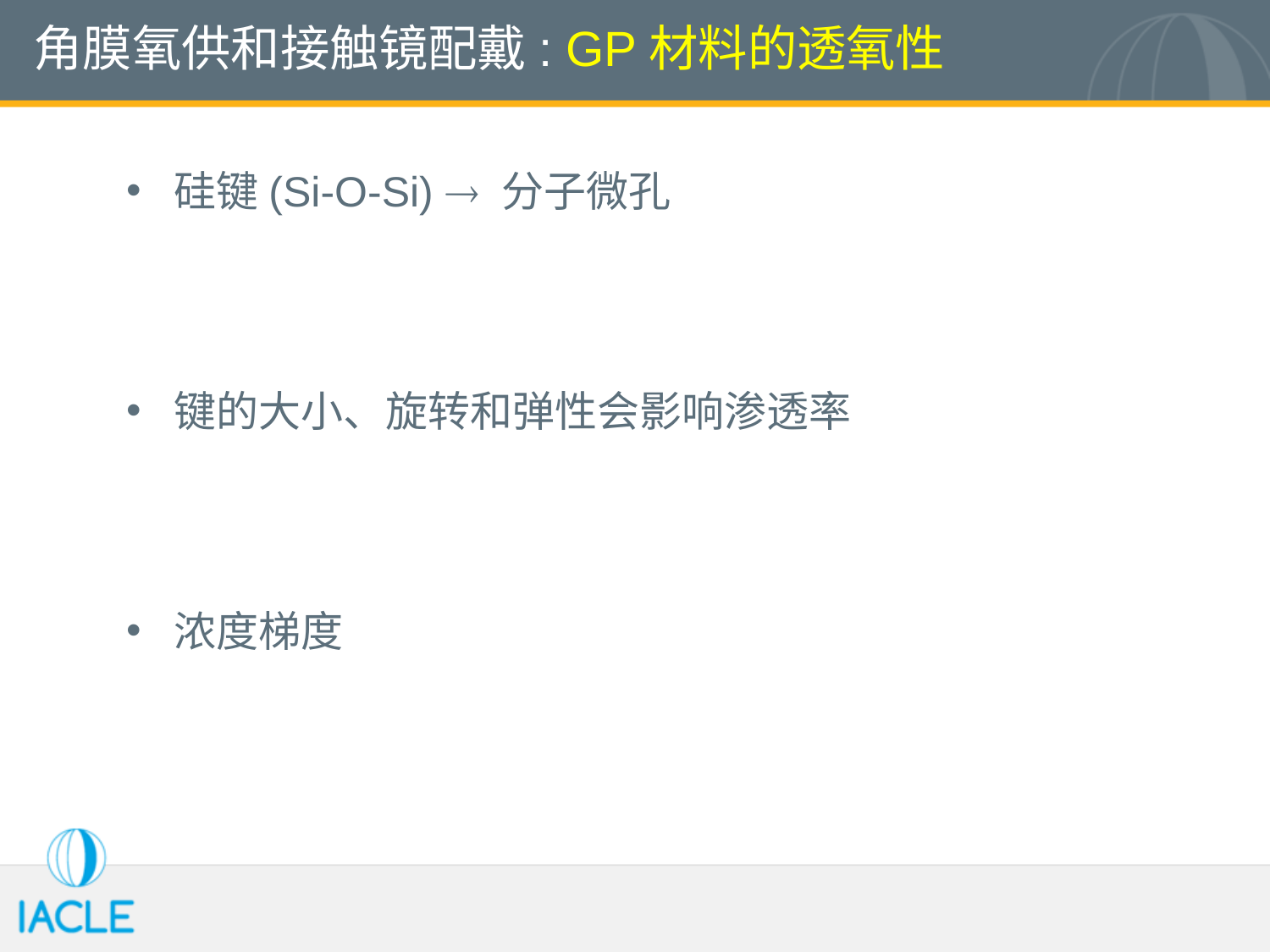

角膜氧供和接触镜配戴: GP材料的透氧性
硅键(Si-O-Si) → 分子微孔

键的大小、旋转和弹性会影响渗透率

浓度梯度